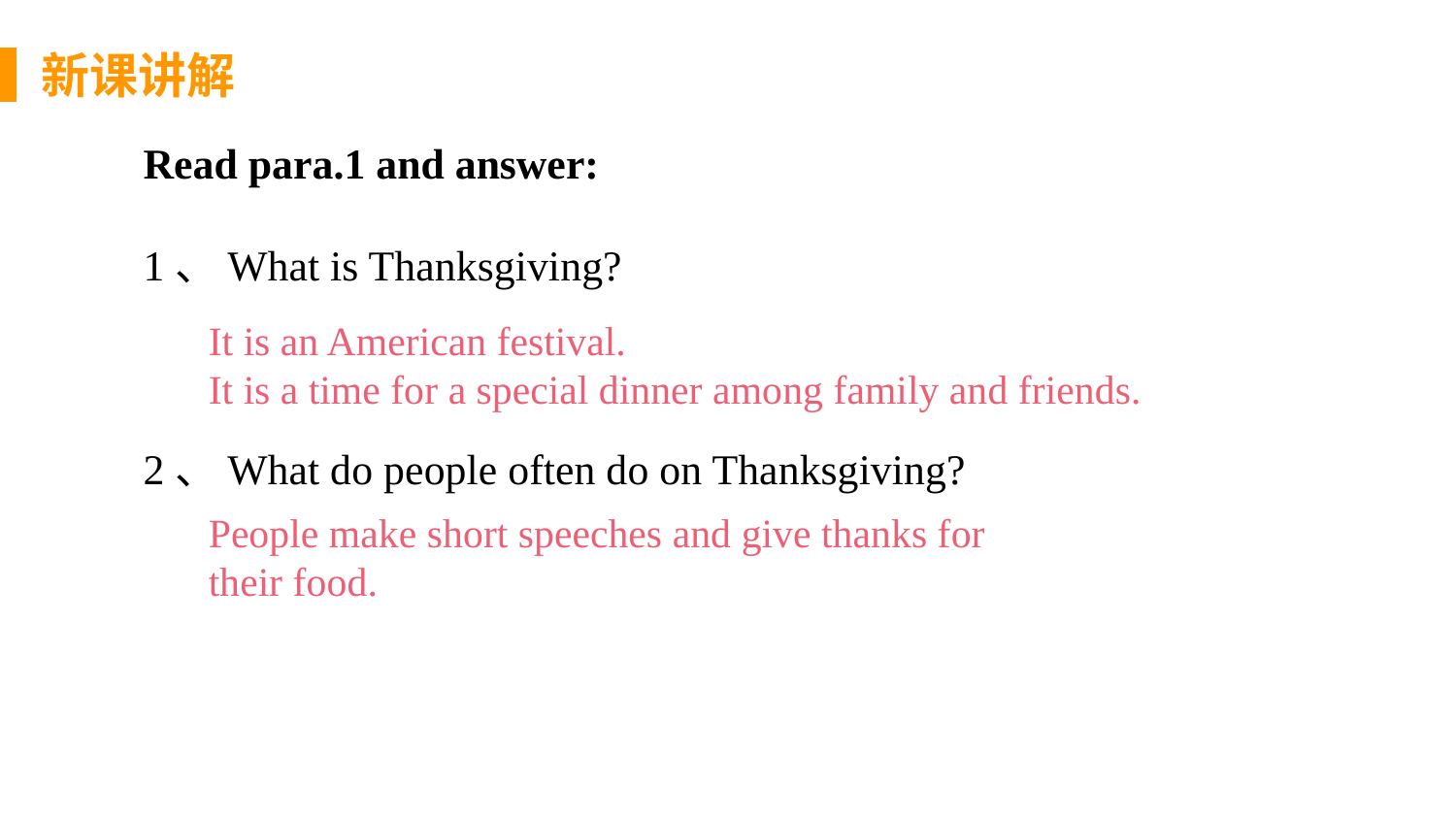

新课讲解

Read para.1 and answer:

1、What is Thanksgiving?

2、What do people often do on Thanksgiving?
思 考
It is an American festival.
It is a time for a special dinner among family and friends.
People make short speeches and give thanks for their food.